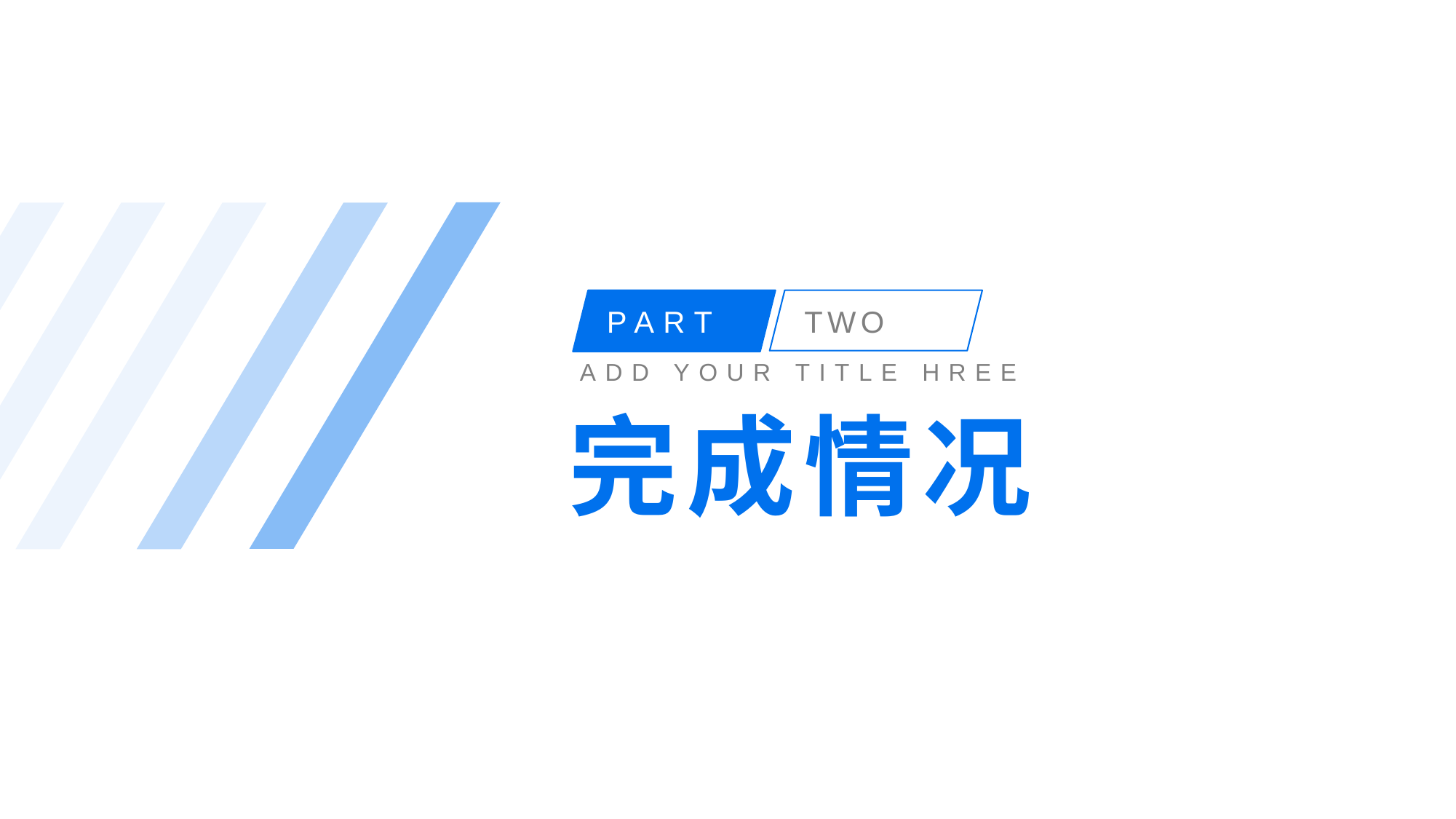

PART
TWO
ADD YOUR TITLE HREE
完成情况